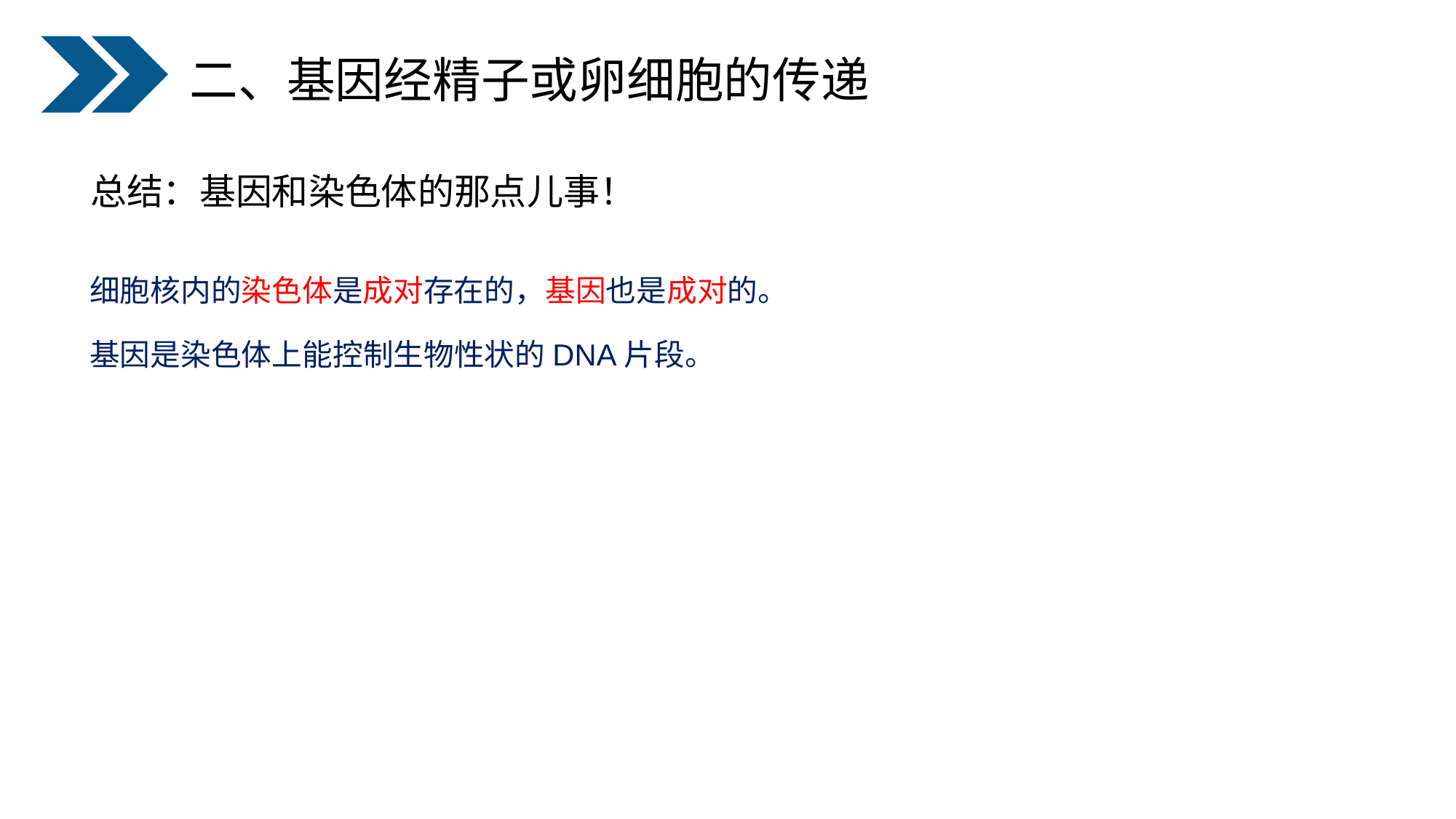

二、基因经精子或卵细胞的传递
总结：基因和染色体的那点儿事！
细胞核内的染色体是成对存在的，基因也是成对的。
基因是染色体上能控制生物性状的DNA片段。